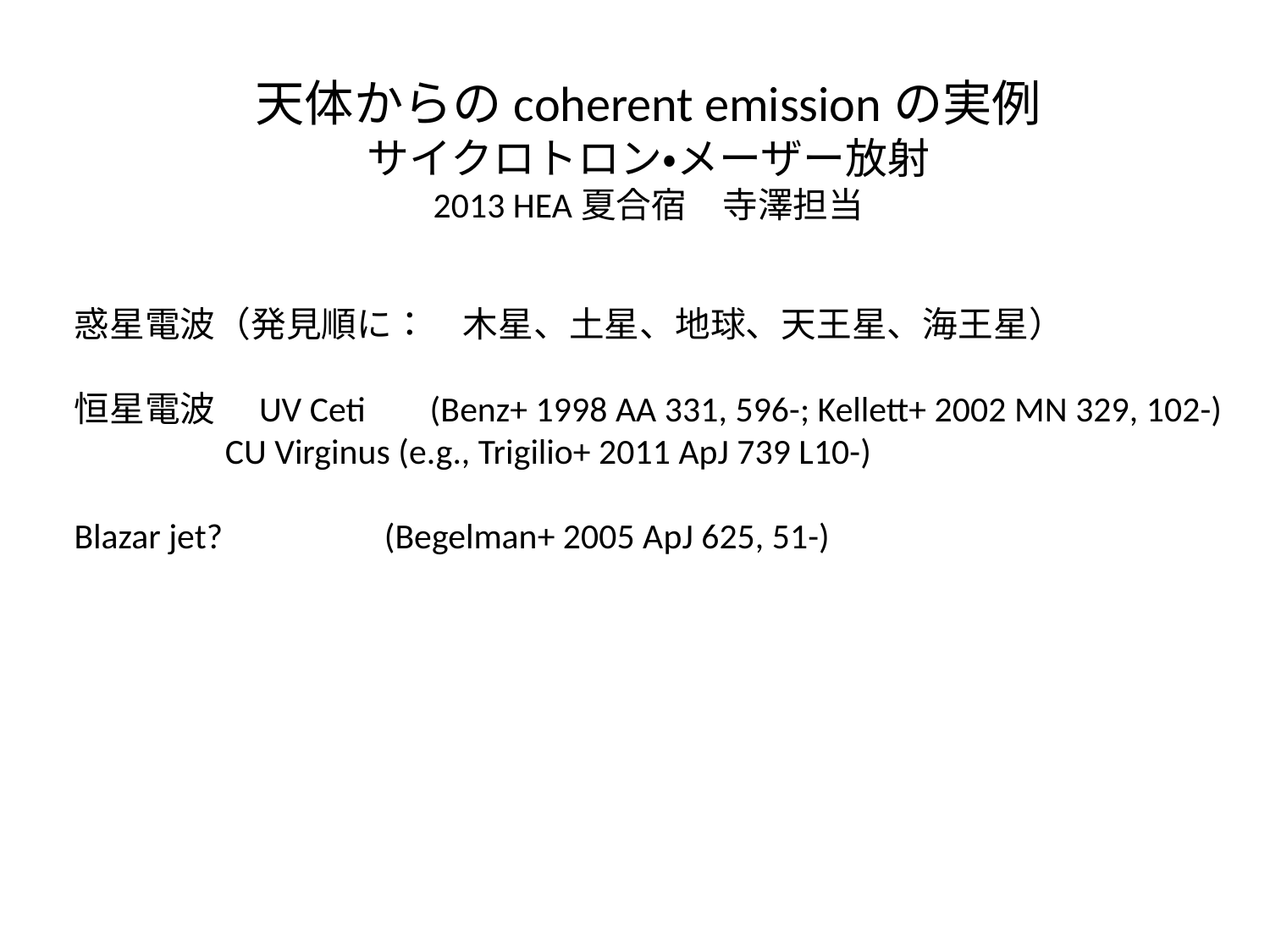

天体からのcoherent emissionの実例
サイクロトロン・メーザー放射
2013 HEA夏合宿　寺澤担当
惑星電波（発見順に：　木星、土星、地球、天王星、海王星）

恒星電波　UV Ceti        (Benz+ 1998 AA 331, 596-; Kellett+ 2002 MN 329, 102-)
	   CU Virginus (e.g., Trigilio+ 2011 ApJ 739 L10-)

Blazar jet?  	       (Begelman+ 2005 ApJ 625, 51-)